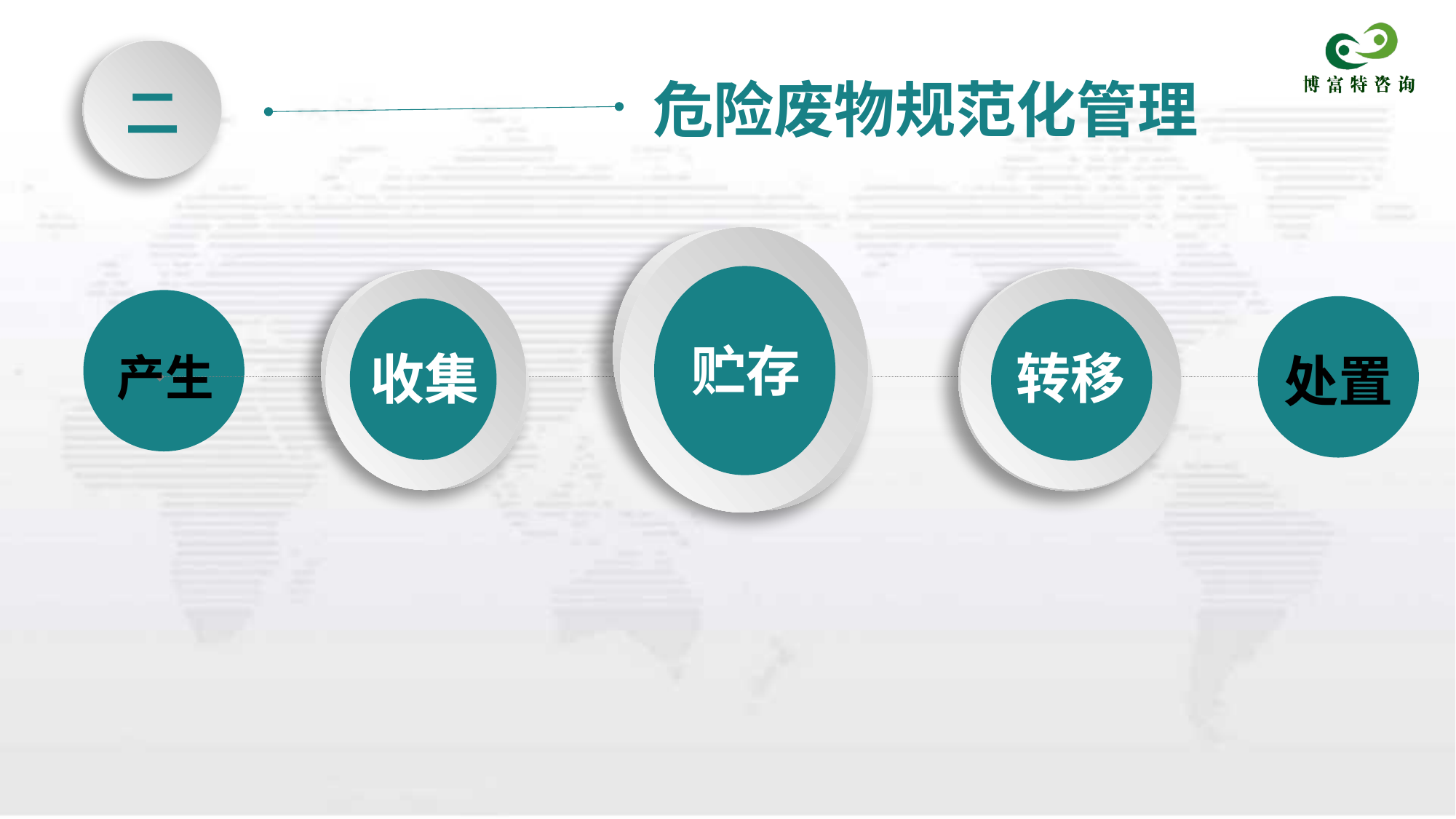

危险废物规范化管理
二

贮存

转移

收集

产生
处置